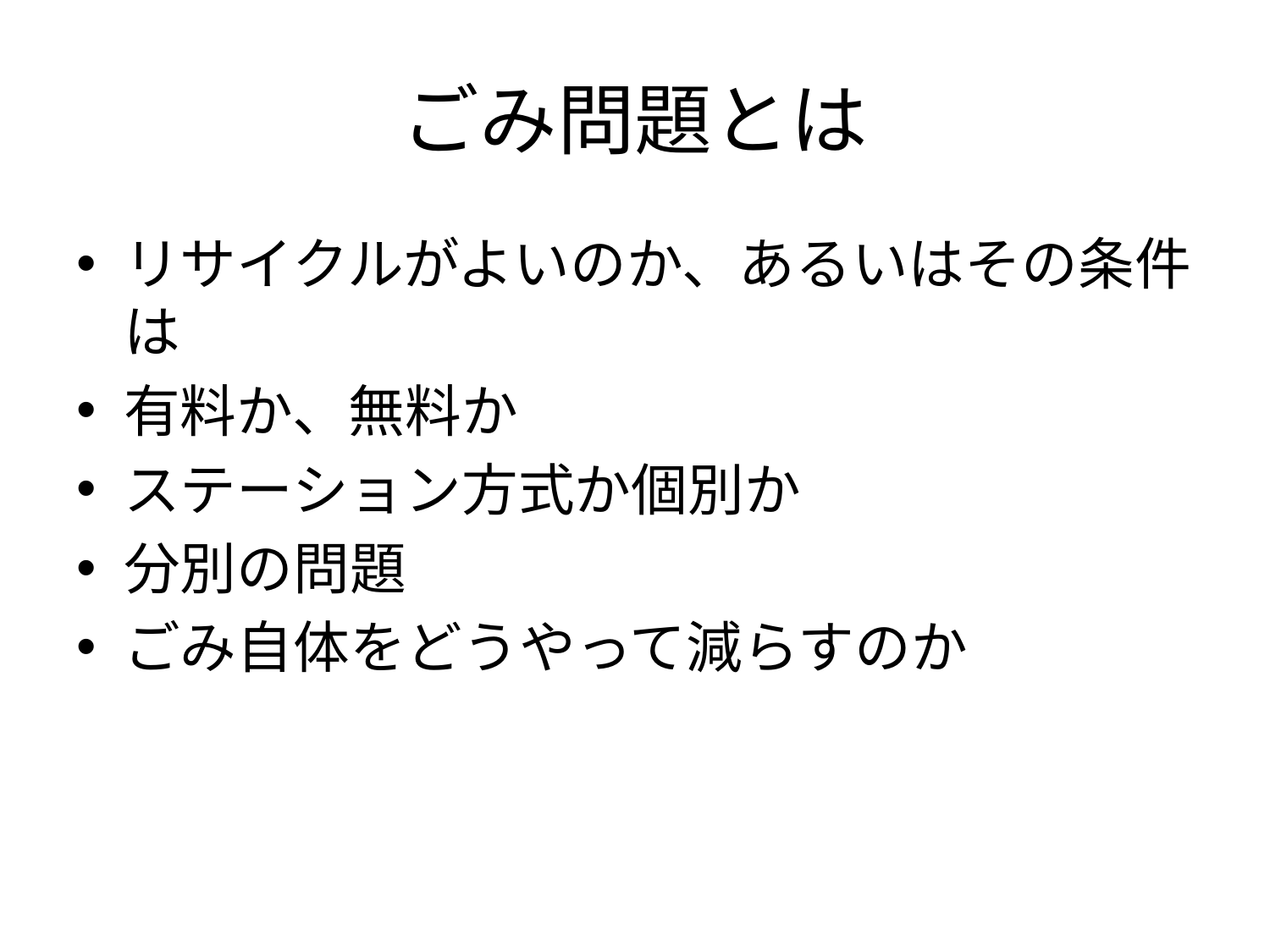

# ごみ問題とは
リサイクルがよいのか、あるいはその条件は
有料か、無料か
ステーション方式か個別か
分別の問題
ごみ自体をどうやって減らすのか